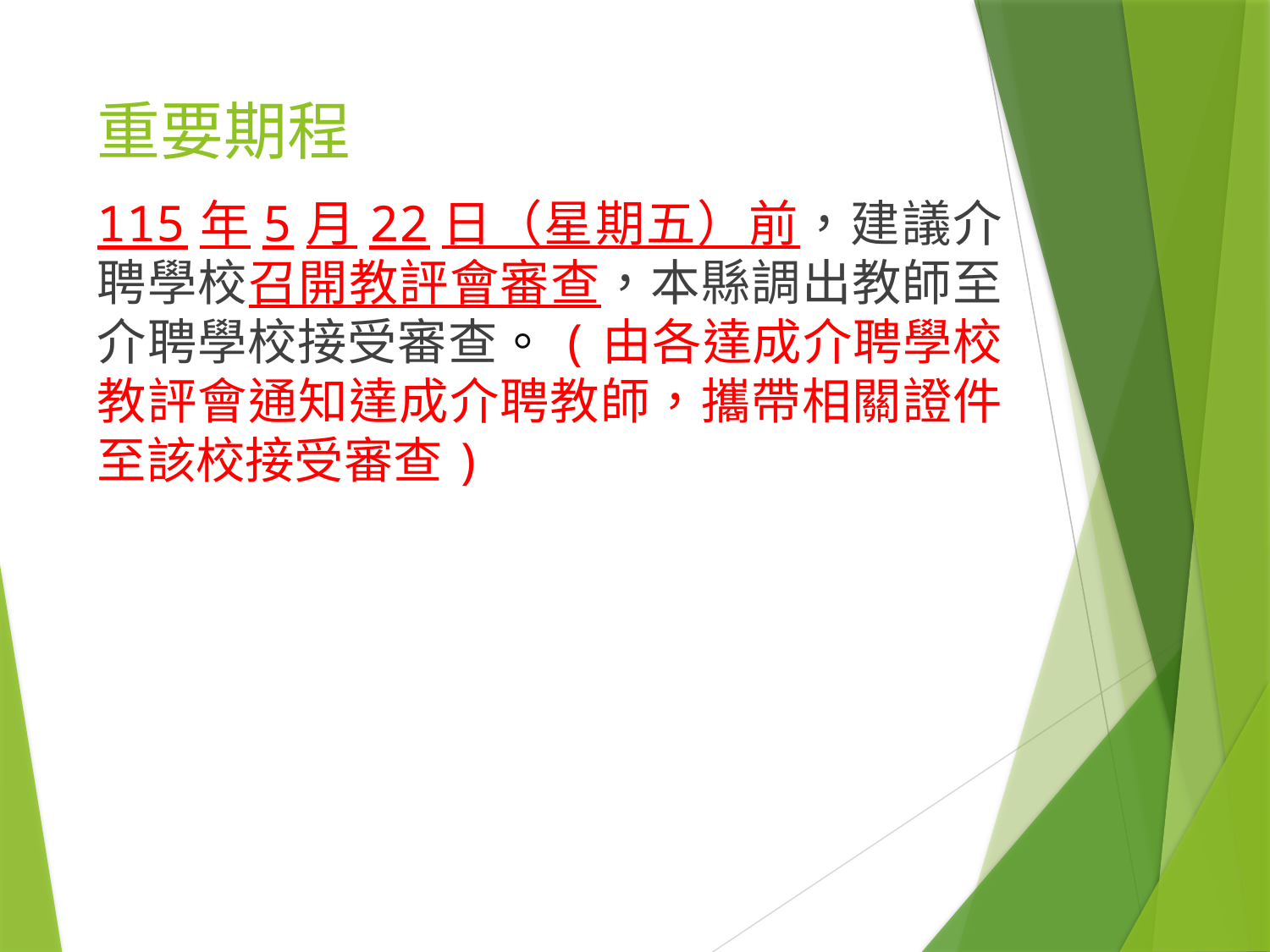

# 重要期程
115年5月22日（星期五）前，建議介聘學校召開教評會審查，本縣調出教師至介聘學校接受審查。(由各達成介聘學校教評會通知達成介聘教師，攜帶相關證件至該校接受審查)